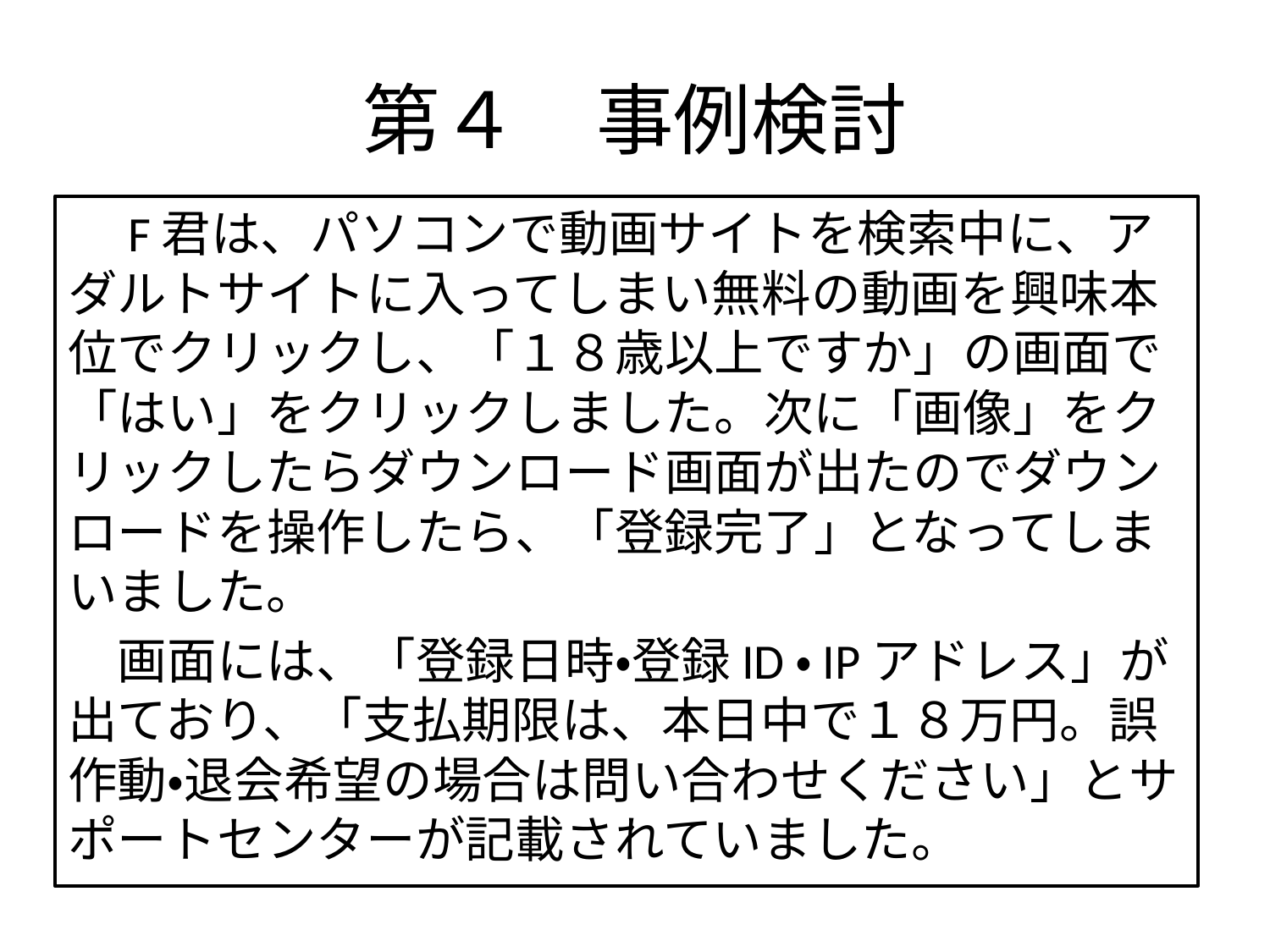

# 第４　事例検討
　F君は、パソコンで動画サイトを検索中に、アダルトサイトに入ってしまい無料の動画を興味本位でクリックし、「１８歳以上ですか」の画面で「はい」をクリックしました。次に「画像」をクリックしたらダウンロード画面が出たのでダウンロードを操作したら、「登録完了」となってしまいました。
　画面には、「登録日時・登録ID・IPアドレス」が出ており、「支払期限は、本日中で１８万円。誤作動・退会希望の場合は問い合わせください」とサポートセンターが記載されていました。